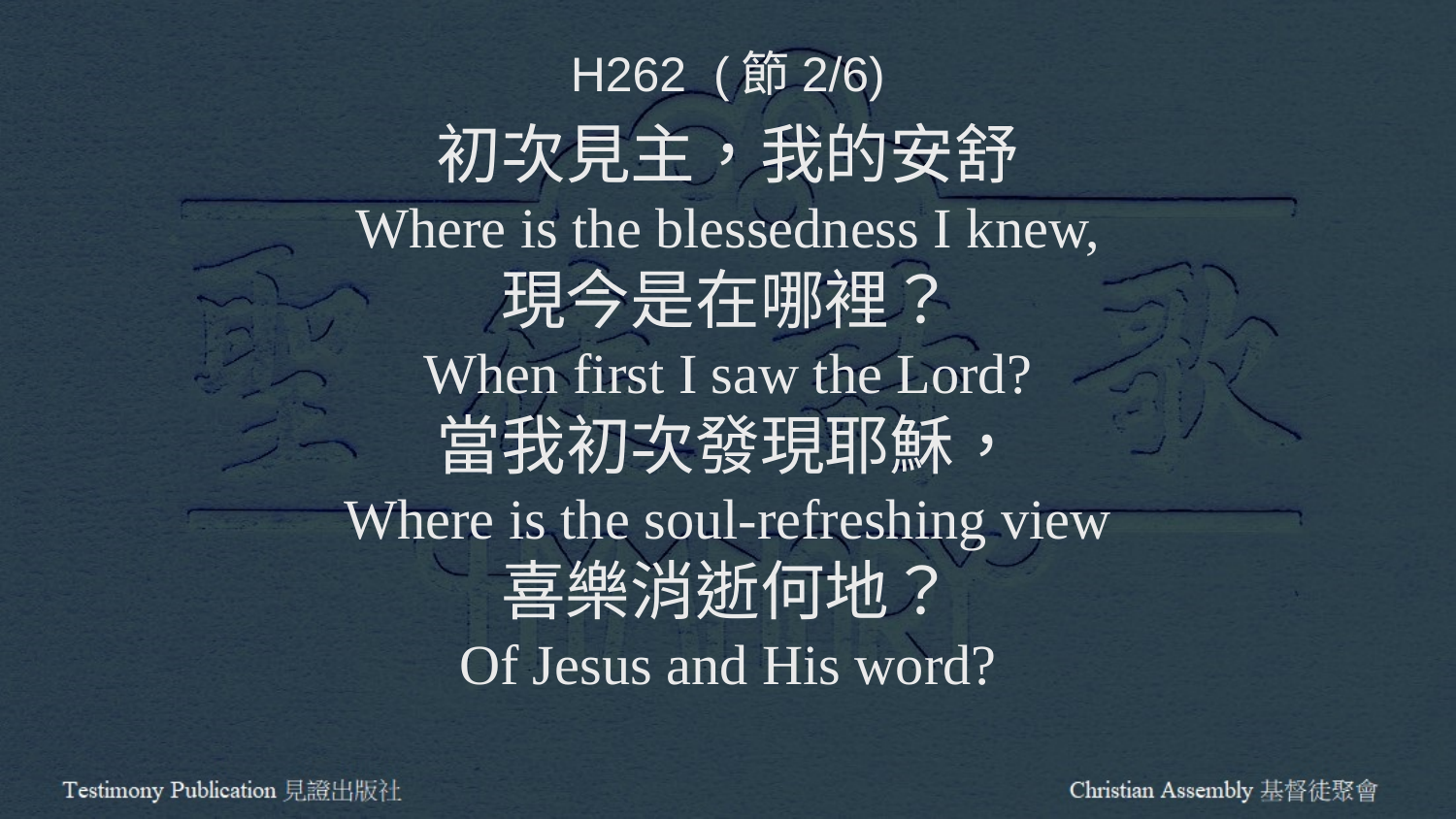

H262  (節2/6)
初次見主，我的安舒
Where is the blessedness I knew,
現今是在哪裡？
When first I saw the Lord?
當我初次發現耶穌，
Where is the soul-refreshing view
喜樂消逝何地？
Of Jesus and His word?